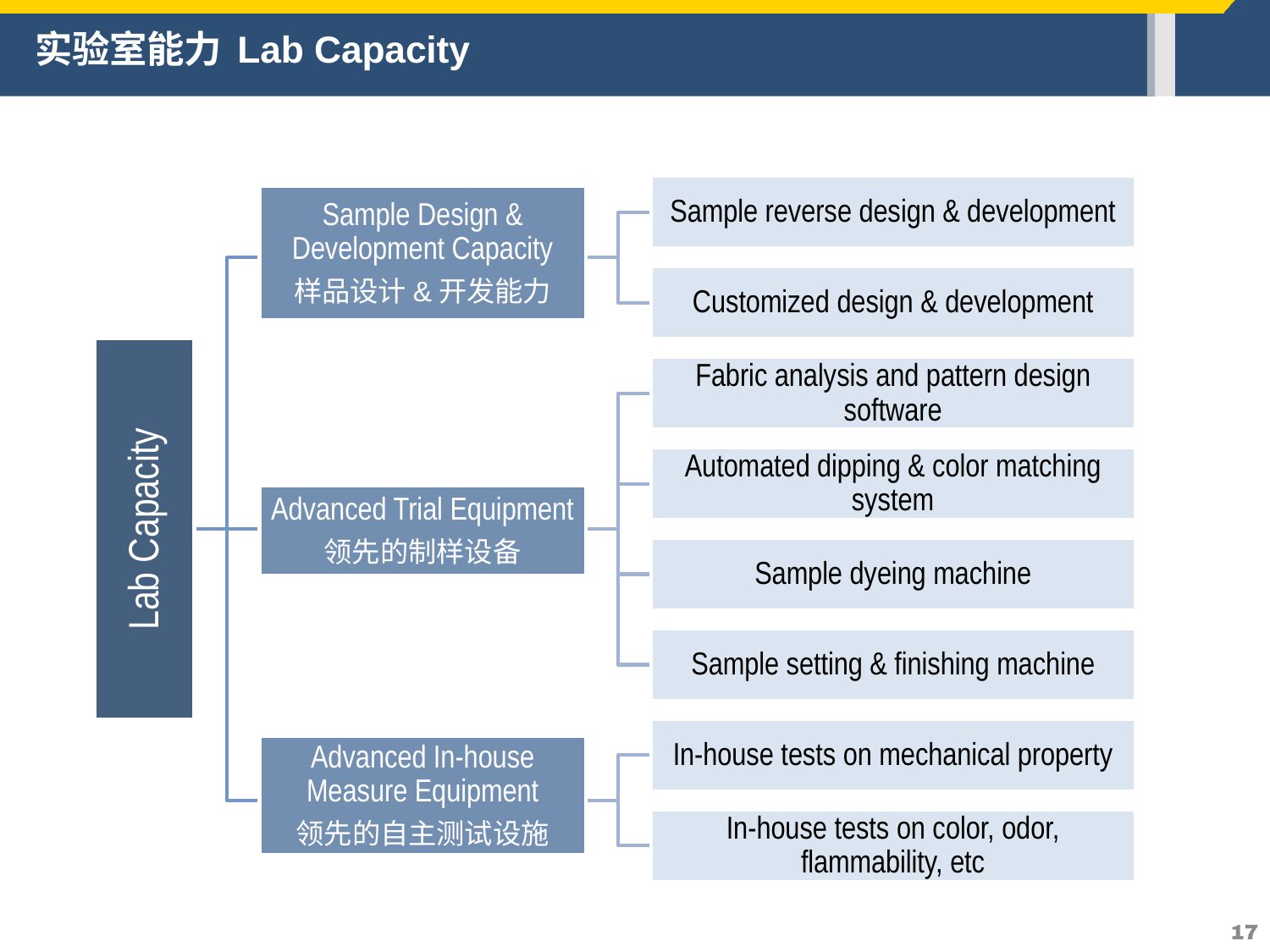

# 实验室能力 Lab Capacity
Sample reverse design & development
Sample Design & Development Capacity
样品设计&开发能力

Customized design & development
Fabric analysis and pattern design software

Automated dipping & color matching system

Advanced Trial Equipment
领先的制样设备
Lab Capacity

Sample dyeing machine
Sample setting & finishing machine
In-house tests on mechanical property
Advanced In-house Measure Equipment
领先的自主测试设施

In-house tests on color, odor, flammability, etc
17